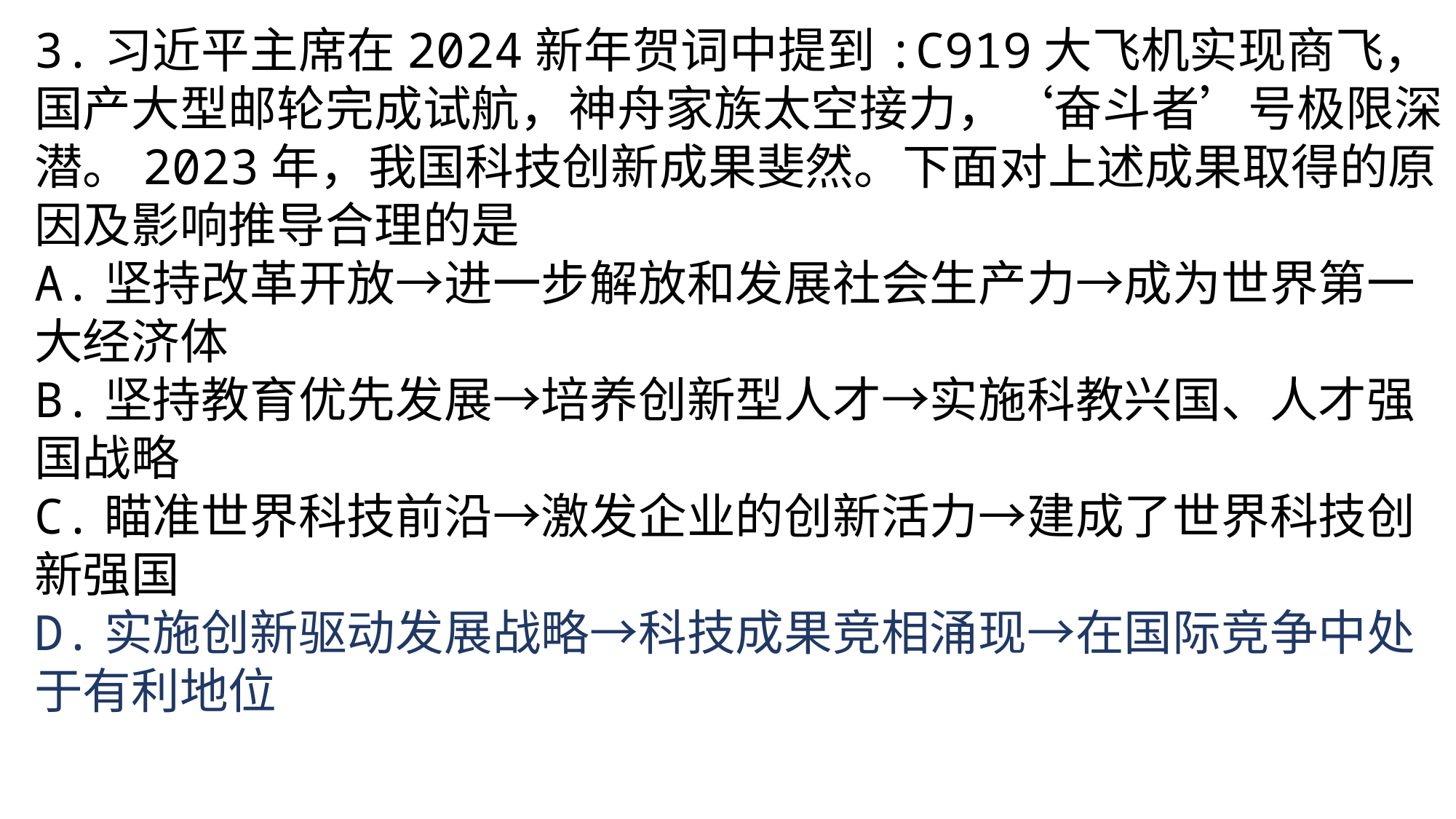

3.习近平主席在2024新年贺词中提到:C919大飞机实现商飞，国产大型邮轮完成试航，神舟家族太空接力，‘奋斗者’号极限深潜。2023年，我国科技创新成果斐然。下面对上述成果取得的原因及影响推导合理的是
A.坚持改革开放→进一步解放和发展社会生产力→成为世界第一大经济体
B.坚持教育优先发展→培养创新型人才→实施科教兴国、人才强国战略
C.瞄准世界科技前沿→激发企业的创新活力→建成了世界科技创新强国
D.实施创新驱动发展战略→科技成果竞相涌现→在国际竞争中处于有利地位